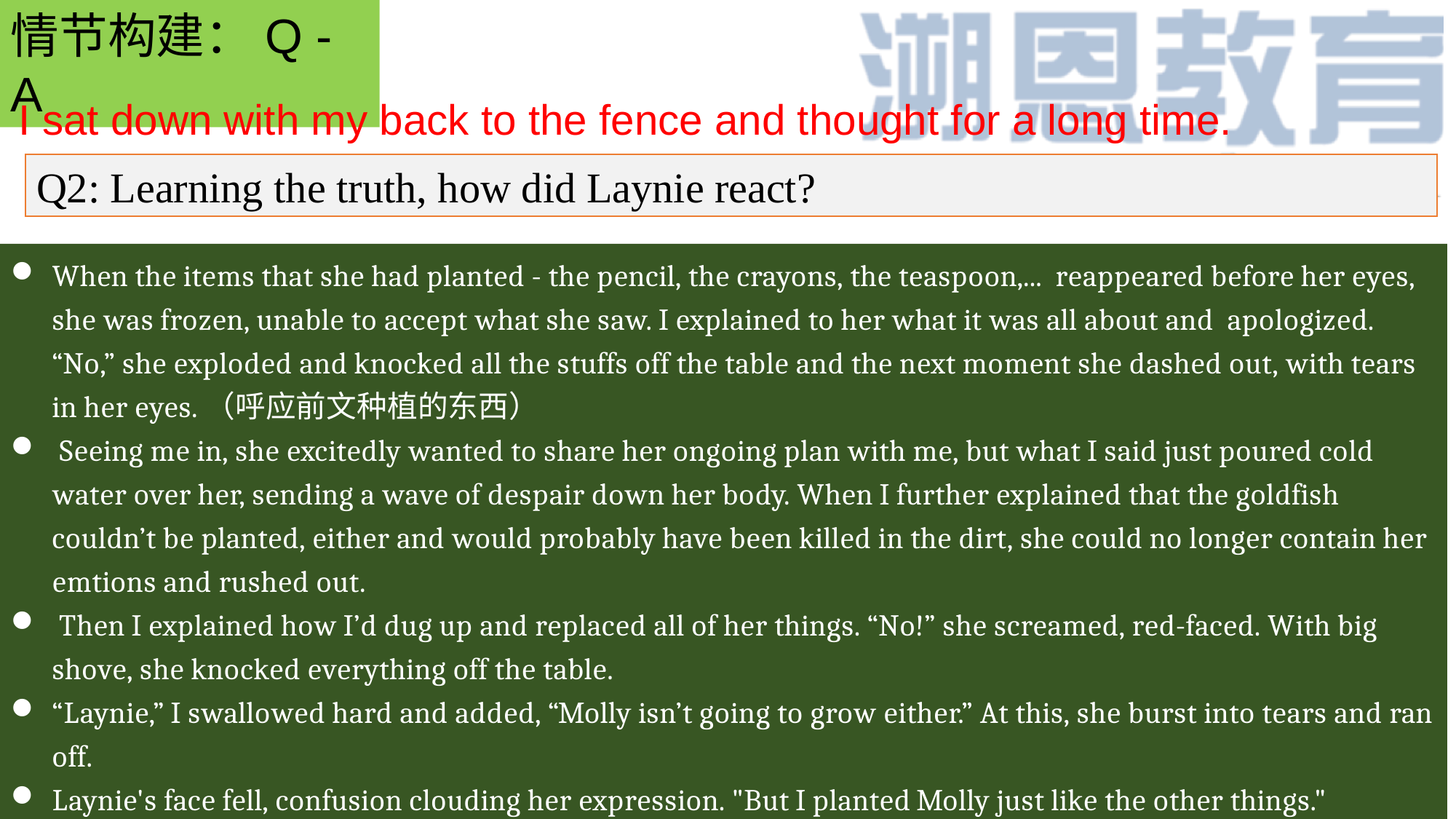

情节构建：Q - A
I sat down with my back to the fence and thought for a long time.
Q2: Learning the truth, how did Laynie react?
When the items that she had planted - the pencil, the crayons, the teaspoon,...  reappeared before her eyes, she was frozen, unable to accept what she saw. I explained to her what it was all about and  apologized.  “No,” she exploded and knocked all the stuffs off the table and the next moment she dashed out, with tears in her eyes.（呼应前文种植的东西）
 Seeing me in, she excitedly wanted to share her ongoing plan with me, but what I said just poured cold water over her, sending a wave of despair down her body. When I further explained that the goldfish couldn’t be planted, either and would probably have been killed in the dirt, she could no longer contain her emtions and rushed out.
 Then I explained how I’d dug up and replaced all of her things. “No!” she screamed, red-faced. With big shove, she knocked everything off the table.
“Laynie,” I swallowed hard and added, “Molly isn’t going to grow either.” At this, she burst into tears and ran off.
Laynie's face fell, confusion clouding her expression. "But I planted Molly just like the other things."